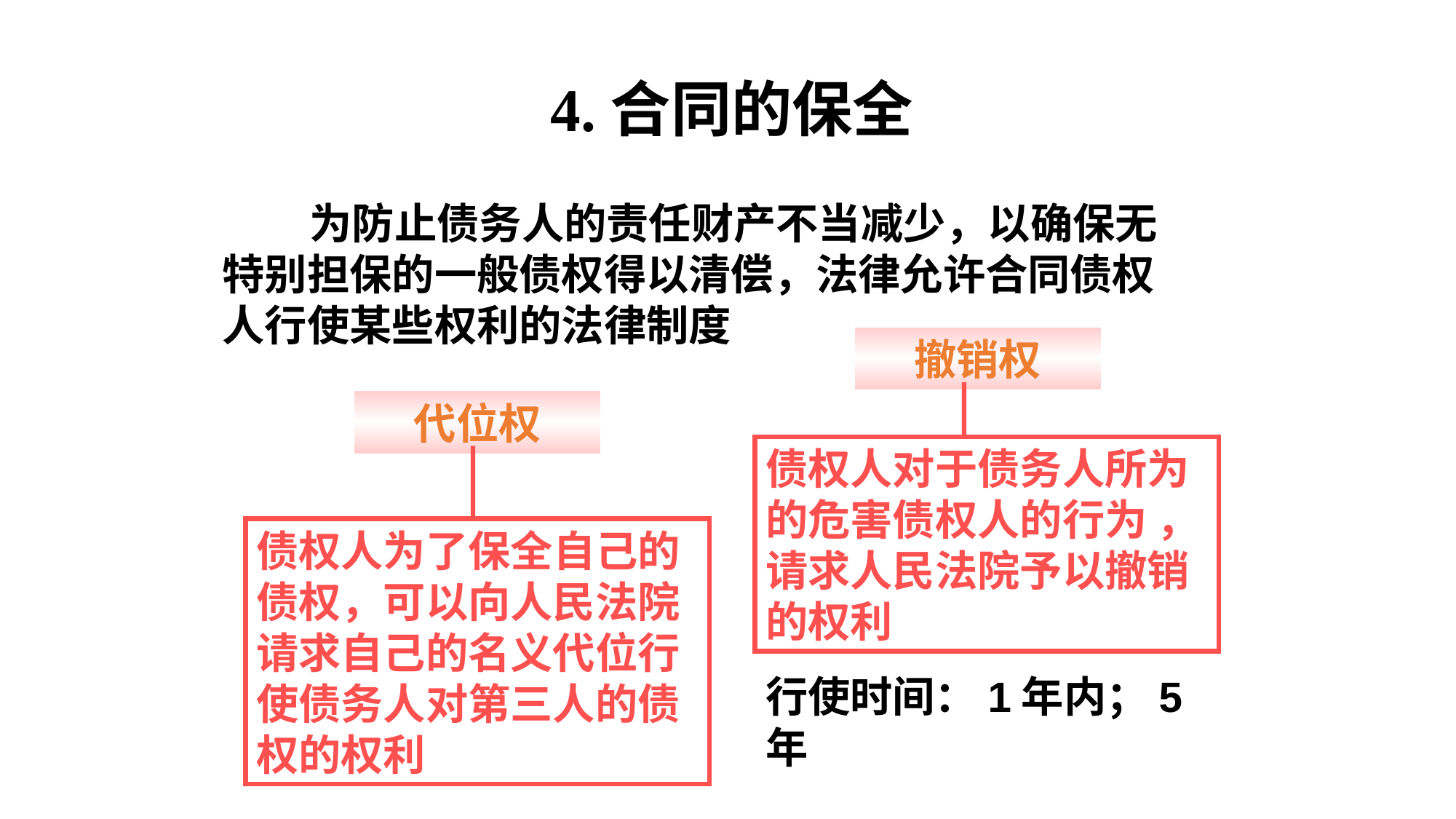

4.合同的保全
        为防止债务人的责任财产不当减少，以确保无特别担保的一般债权得以清偿，法律允许合同债权人行使某些权利的法律制度
撤销权

代位权
债权人对于债务人所为的危害债权人的行为 ，请求人民法院予以撤销的权利

债权人为了保全自己的债权，可以向人民法院请求自己的名义代位行使债务人对第三人的债权的权利
行使时间：1年内；5年